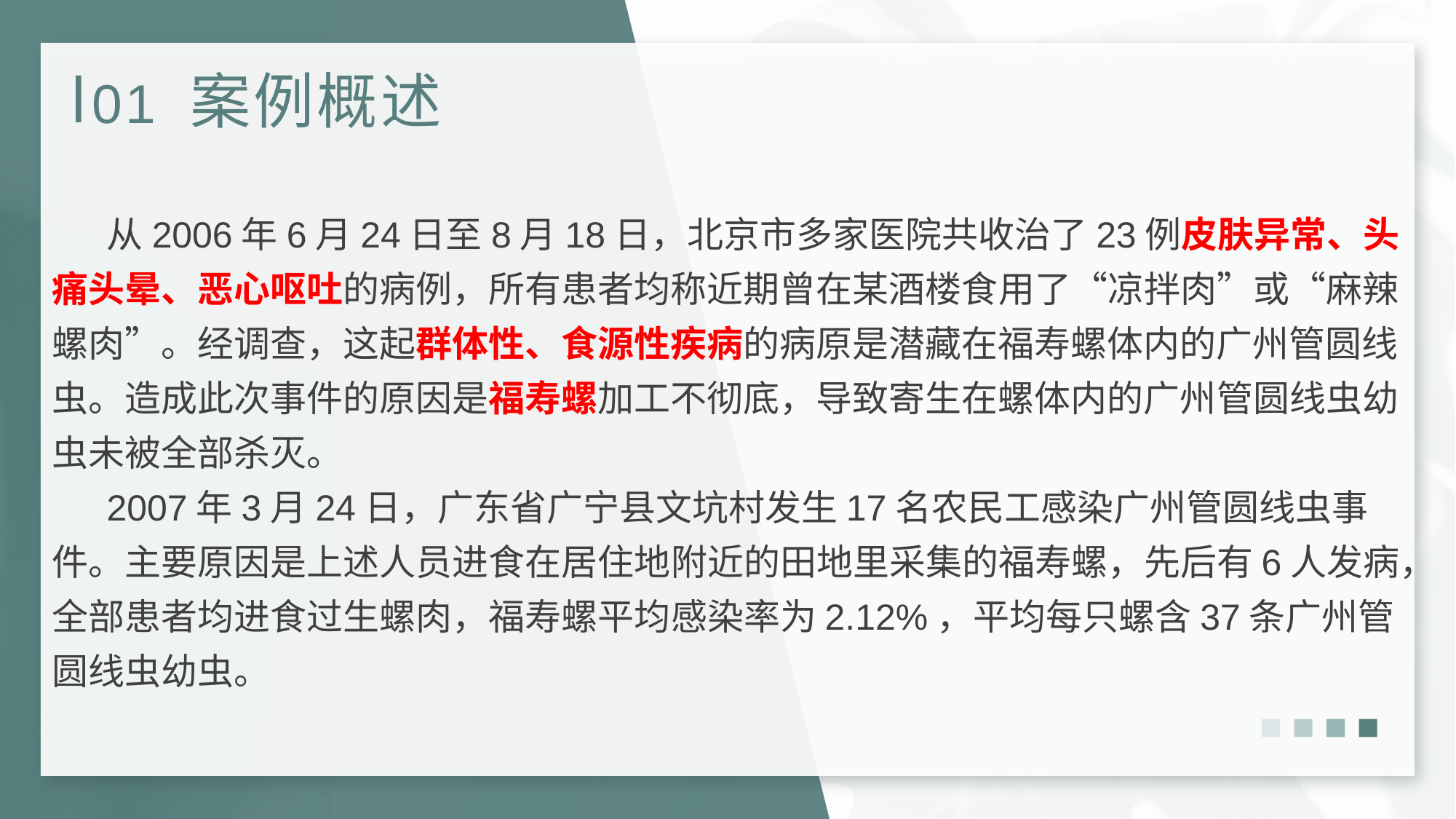

# 01 案例概述
从2006年6月24日至8月18日，北京市多家医院共收治了23例皮肤异常、头痛头晕、恶心呕吐的病例，所有患者均称近期曾在某酒楼食用了“凉拌肉”或“麻辣螺肉”。经调查，这起群体性、食源性疾病的病原是潜藏在福寿螺体内的广州管圆线虫。造成此次事件的原因是福寿螺加工不彻底，导致寄生在螺体内的广州管圆线虫幼虫未被全部杀灭。
2007年3月24日，广东省广宁县文坑村发生17名农民工感染广州管圆线虫事件。主要原因是上述人员进食在居住地附近的田地里采集的福寿螺，先后有6人发病，全部患者均进食过生螺肉，福寿螺平均感染率为2.12%，平均每只螺含37条广州管圆线虫幼虫。